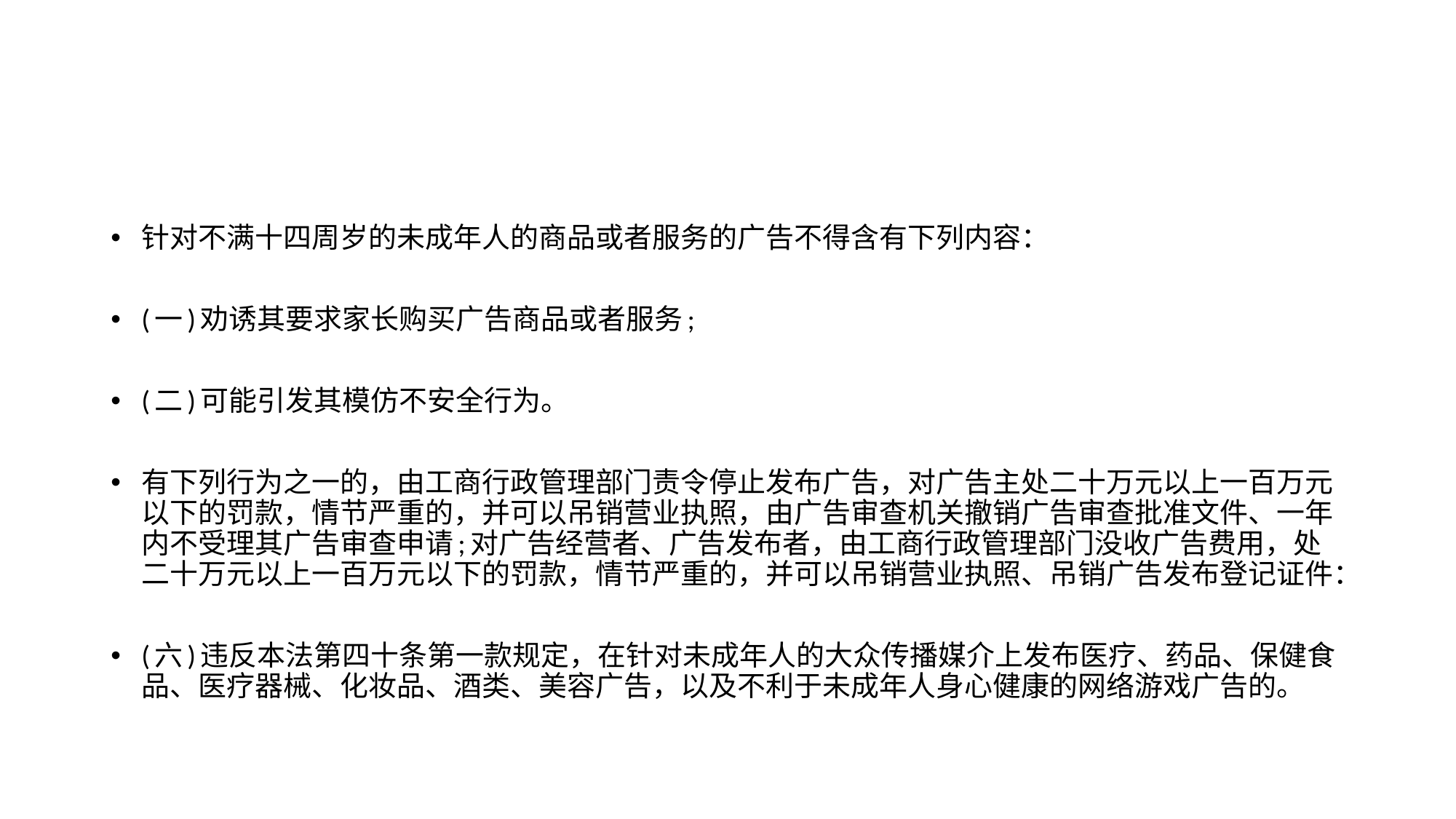

#
针对不满十四周岁的未成年人的商品或者服务的广告不得含有下列内容：

(一)劝诱其要求家长购买广告商品或者服务;

(二)可能引发其模仿不安全行为。

有下列行为之一的，由工商行政管理部门责令停止发布广告，对广告主处二十万元以上一百万元以下的罚款，情节严重的，并可以吊销营业执照，由广告审查机关撤销广告审查批准文件、一年内不受理其广告审查申请;对广告经营者、广告发布者，由工商行政管理部门没收广告费用，处二十万元以上一百万元以下的罚款，情节严重的，并可以吊销营业执照、吊销广告发布登记证件：

(六)违反本法第四十条第一款规定，在针对未成年人的大众传播媒介上发布医疗、药品、保健食品、医疗器械、化妆品、酒类、美容广告，以及不利于未成年人身心健康的网络游戏广告的。